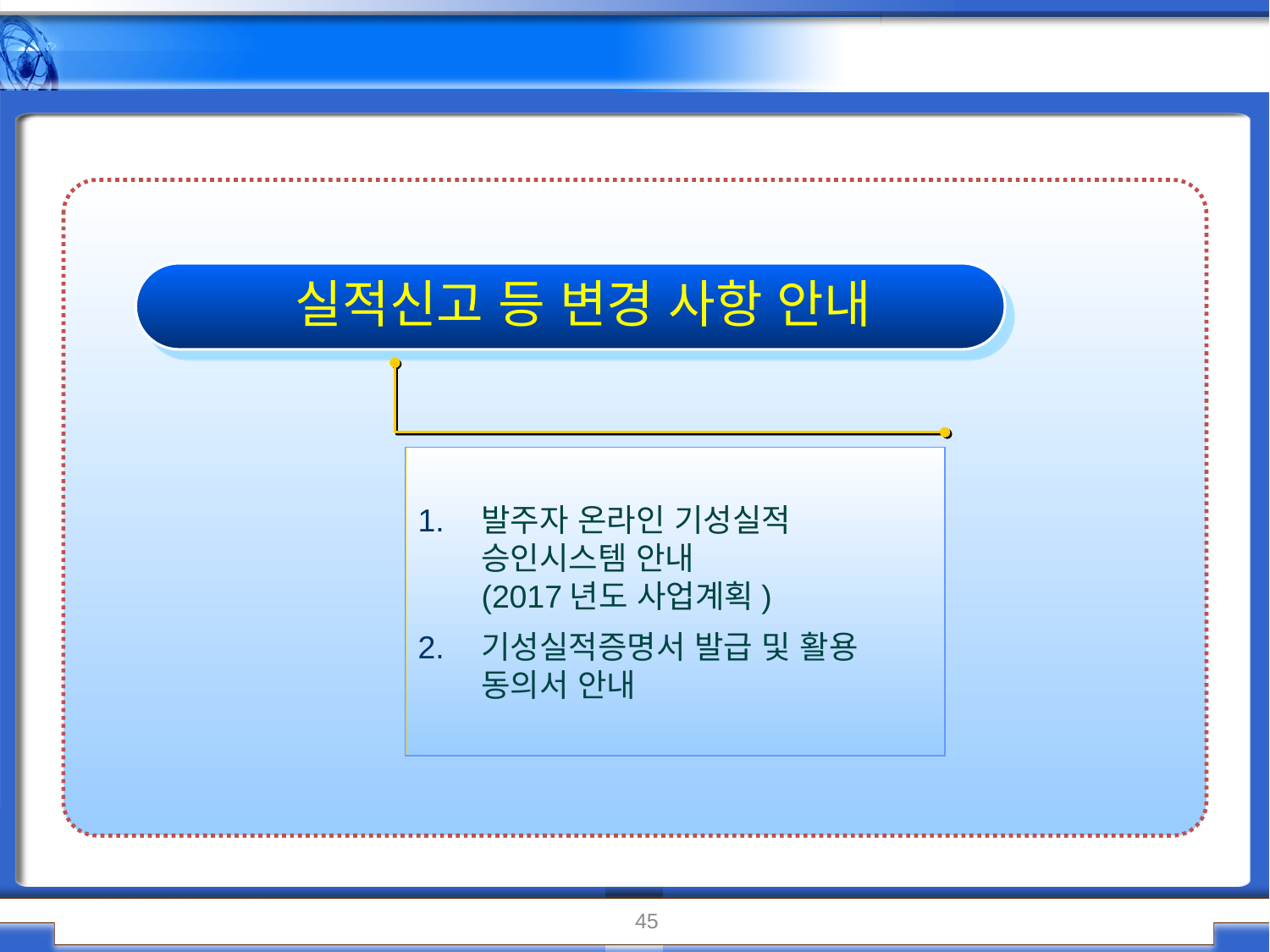

I.
실적신고 등 변경 사항 안내

발주자 온라인 기성실적
승인시스템 안내
(2017년도 사업계획)
기성실적증명서 발급 및 활용 동의서 안내
45